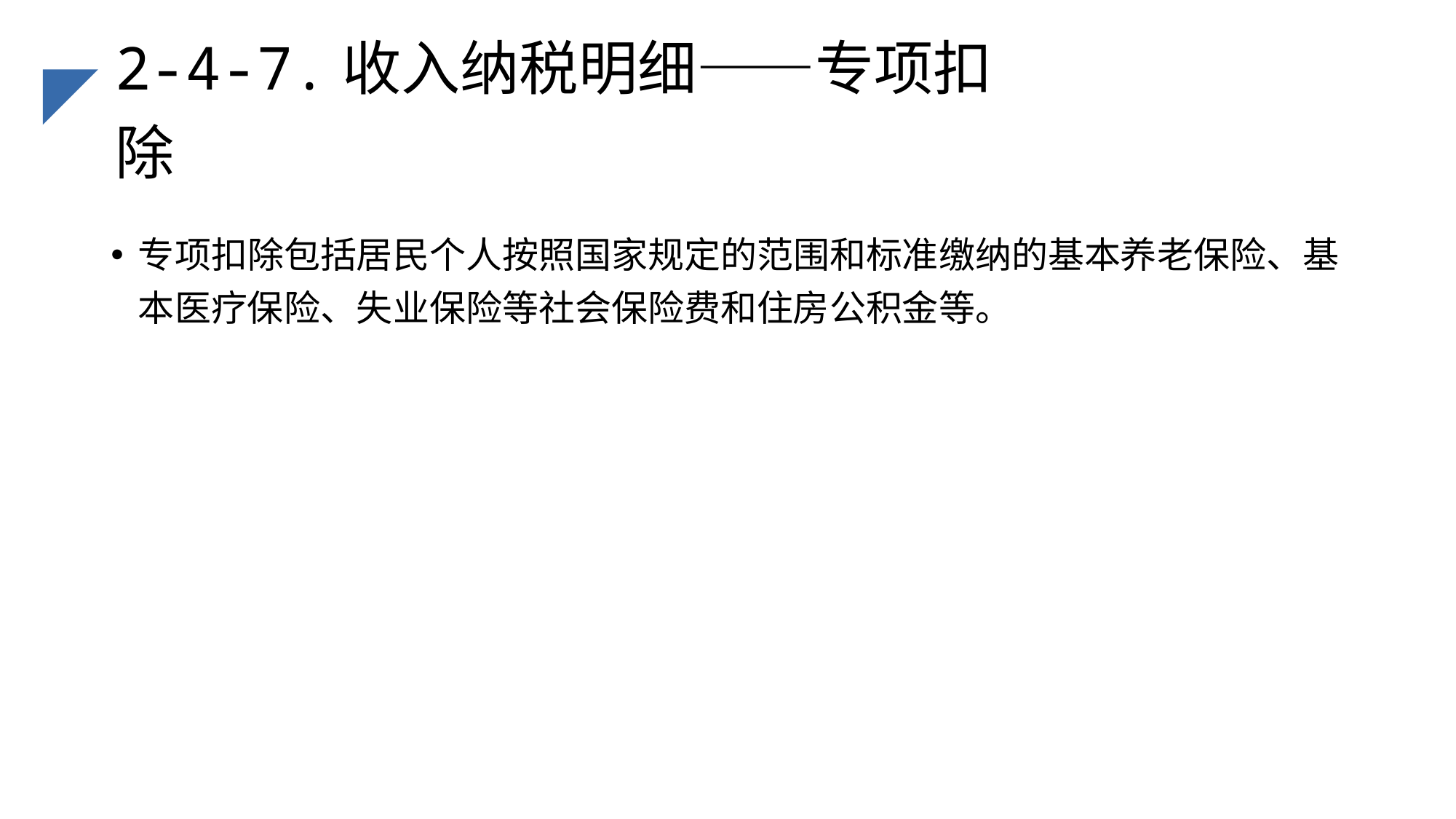

# 2-4-7.收入纳税明细——专项扣除
专项扣除包括居民个人按照国家规定的范围和标准缴纳的基本养老保险、基本医疗保险、失业保险等社会保险费和住房公积金等。